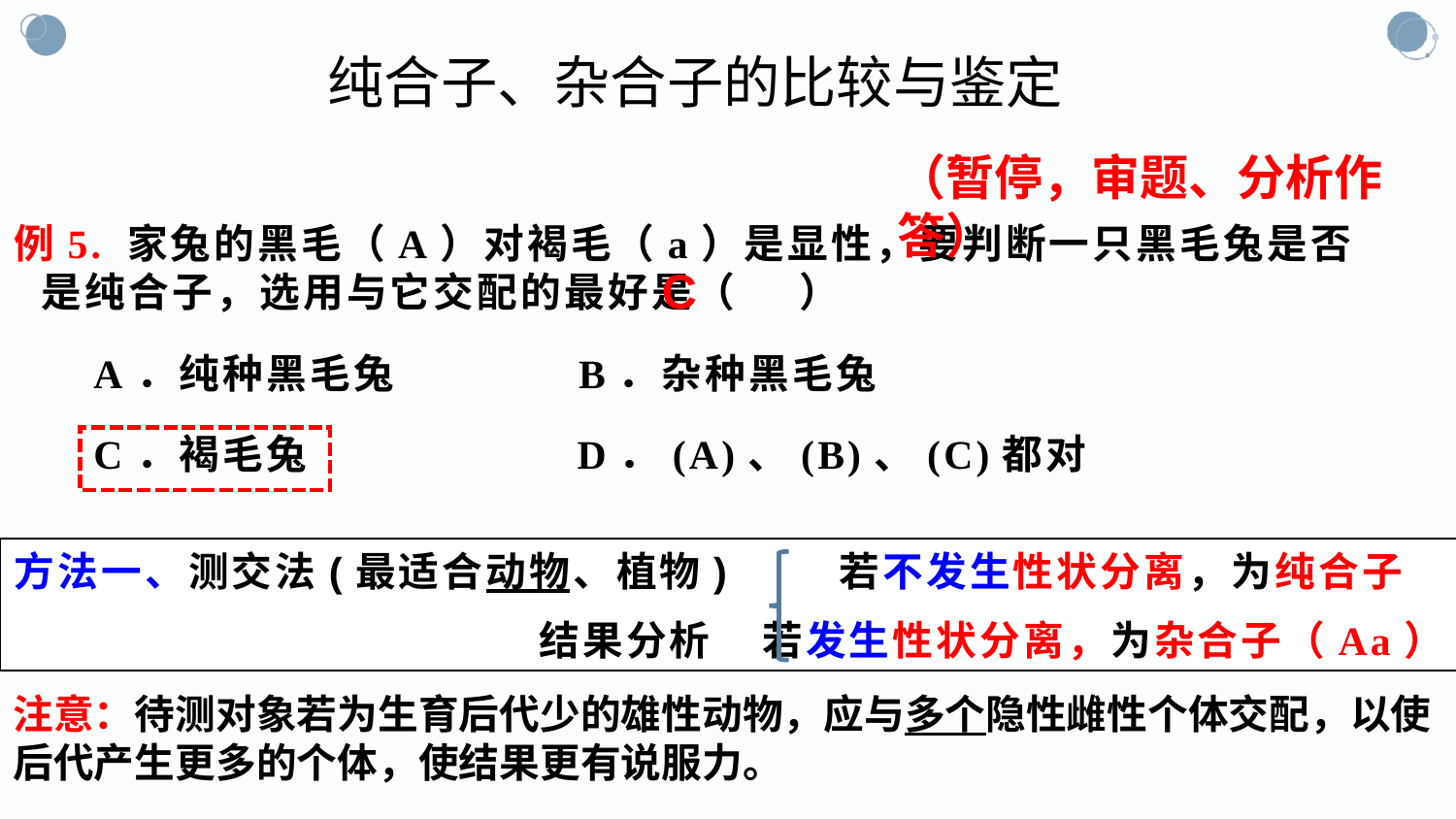

纯合子、杂合子的比较与鉴定
（暂停，审题、分析作答）
例5. 家兔的黑毛（A）对褐毛（a）是显性，要判断一只黑毛兔是否是纯合子，选用与它交配的最好是（     ）
      A．纯种黑毛兔              B．杂种黑毛兔
      C．褐毛兔                     D．(A)、(B)、(C)都对
C

方法一、测交法(最适合动物、植物)       若不发生性状分离，为纯合子
                                          结果分析    若发生性状分离，为杂合子（Aa）

注意：待测对象若为生育后代少的雄性动物，应与多个隐性雌性个体交配，以使后代产生更多的个体，使结果更有说服力。